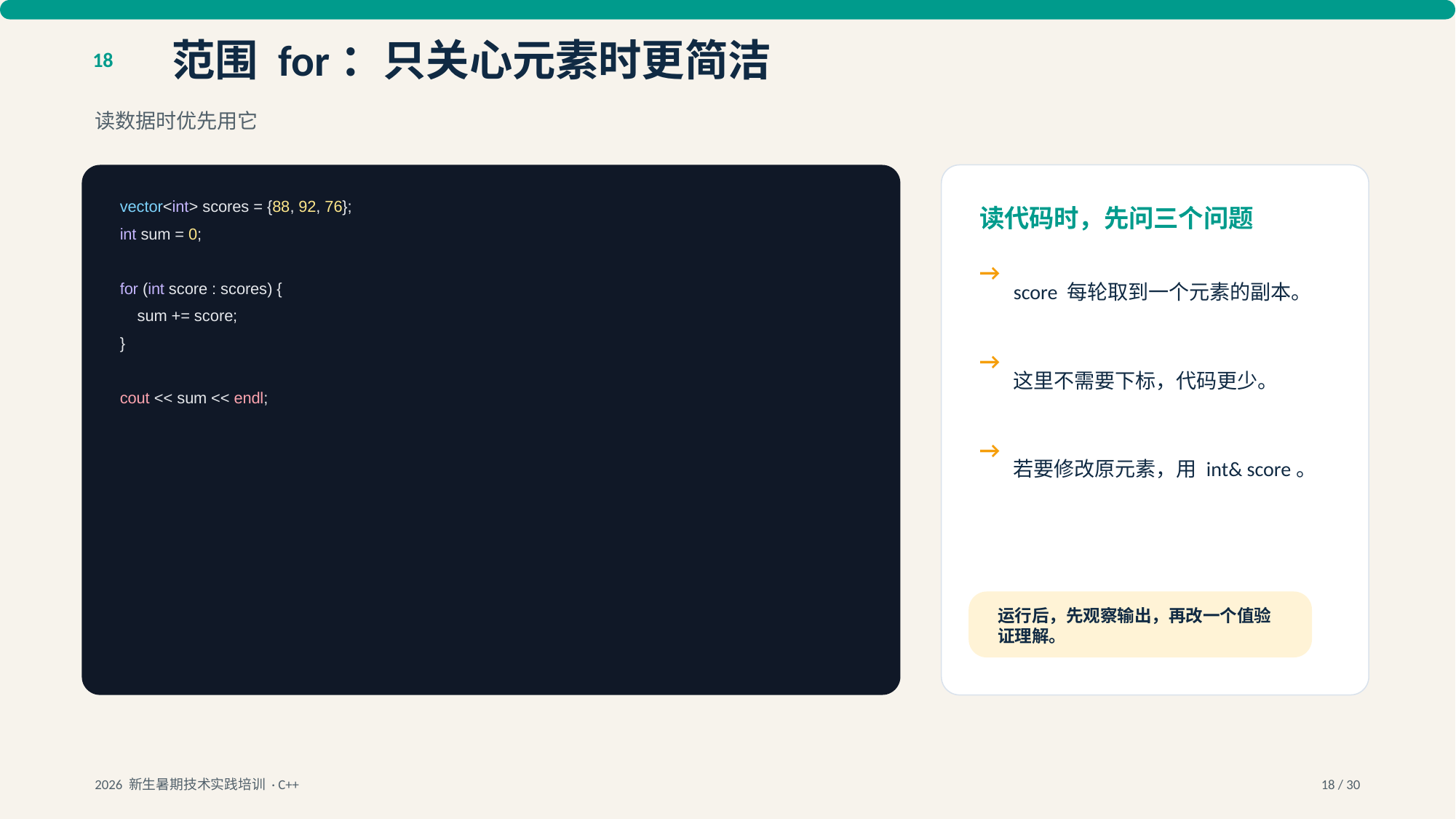

范围 for：只关心元素时更简洁
18
读数据时优先用它

vector<int> scores = {88, 92, 76};
读代码时，先问三个问题
int sum = 0;

→
score 每轮取到一个元素的副本。
for (int score : scores) {
    sum += score;
}
→
这里不需要下标，代码更少。

cout << sum << endl;
→
若要修改原元素，用 int& score。

运行后，先观察输出，再改一个值验证理解。
2026 新生暑期技术实践培训 · C++
18 / 30